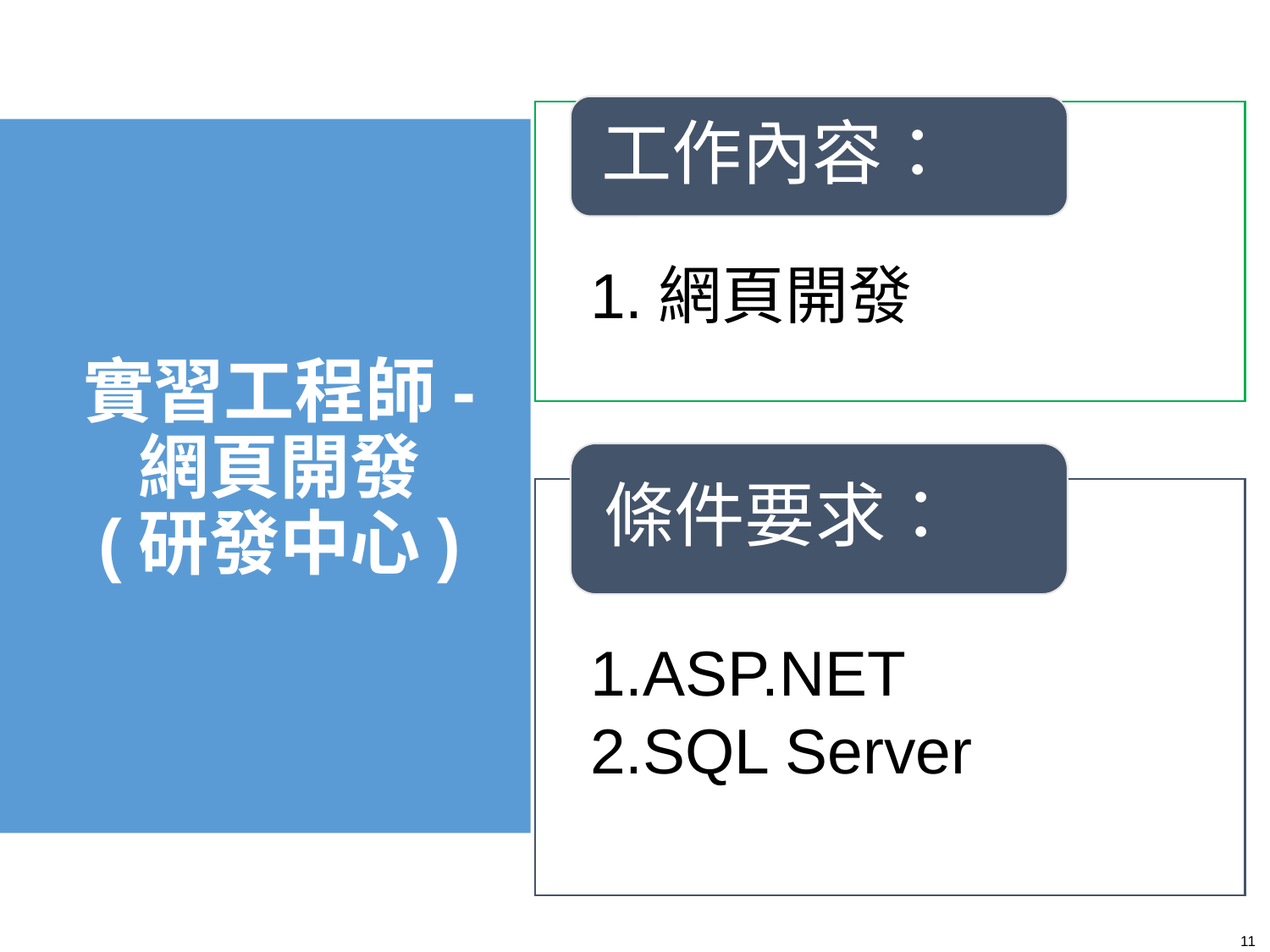

1.網頁開發
工作內容：
1.ASP.NET
2.SQL Server
條件要求：

# 實習工程師- 網頁開發 (研發中心)